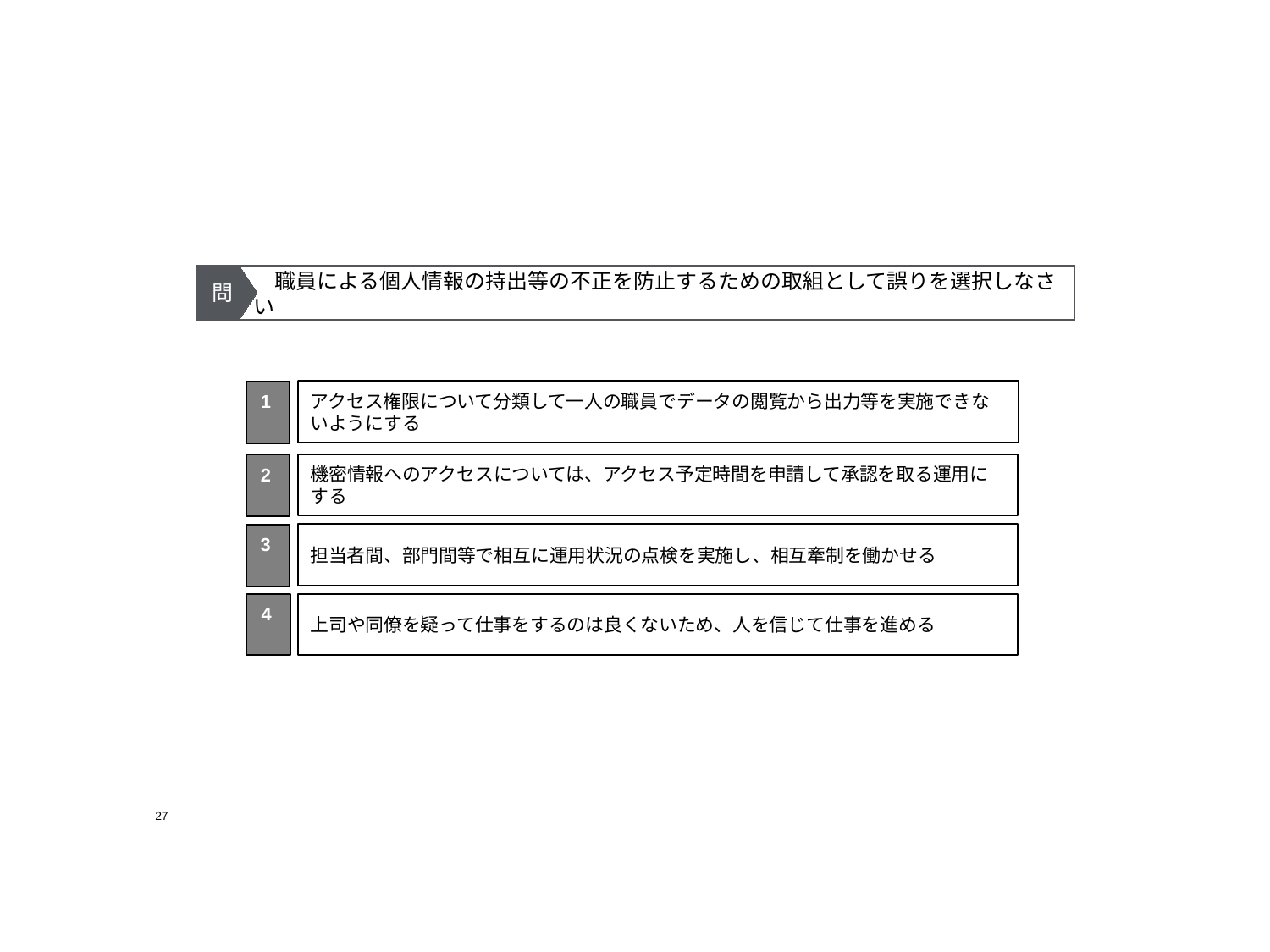

問
　職員による個人情報の持出等の不正を防止するための取組として誤りを選択しなさい
アクセス権限について分類して一人の職員でデータの閲覧から出力等を実施できないようにする
1
機密情報へのアクセスについては、アクセス予定時間を申請して承認を取る運用にする
2
担当者間、部門間等で相互に運用状況の点検を実施し、相互牽制を働かせる
3
4
上司や同僚を疑って仕事をするのは良くないため、人を信じて仕事を進める
27